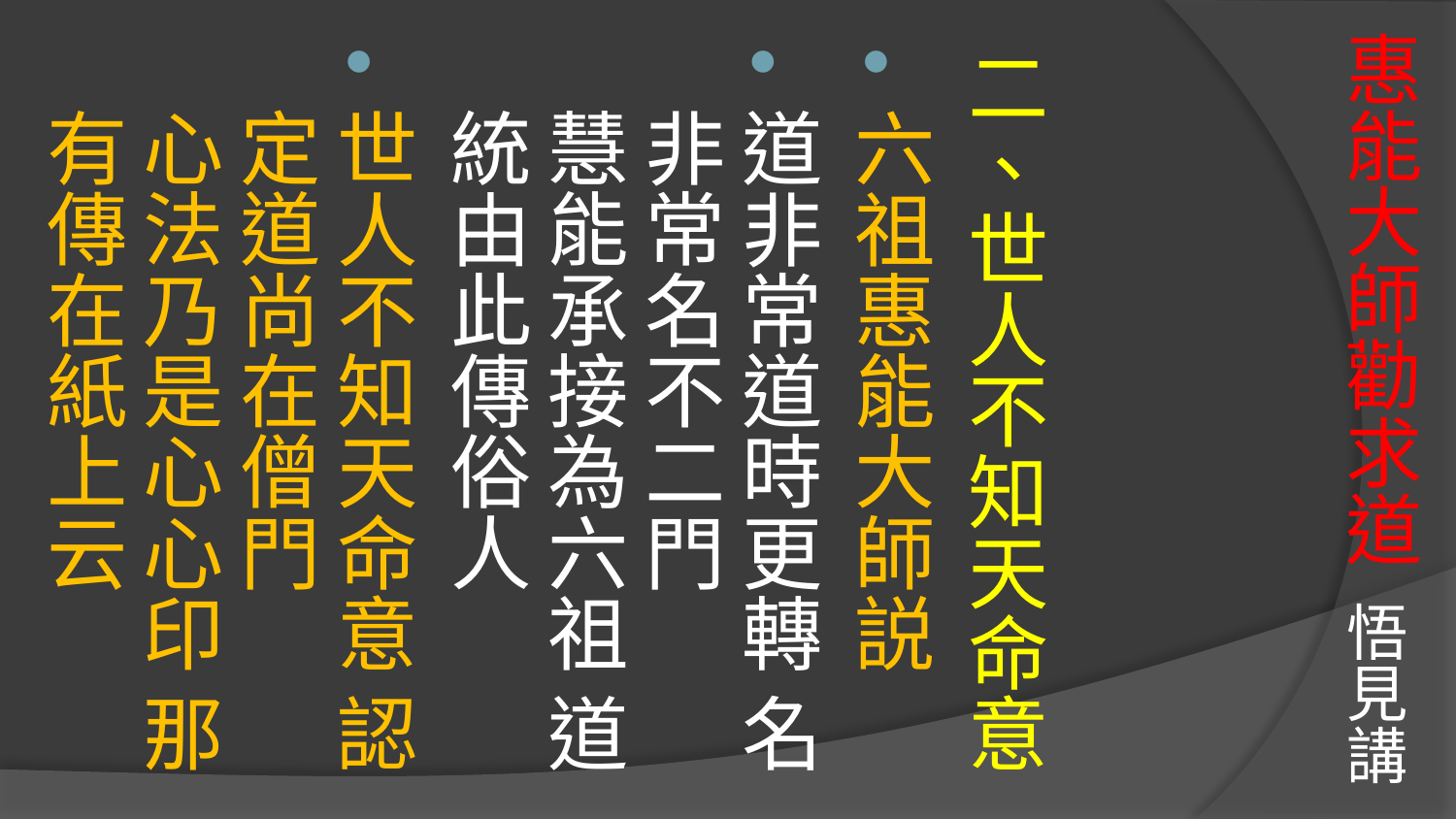

# 惠能大師勸求道  悟見講
二、世人不知天命意
六祖惠能大師説
道非常道時更轉 名非常名不二門 
慧能承接為六祖 道統由此傳俗人
世人不知天命意 認定道尚在僧門
心法乃是心心印 那有傳在紙上云